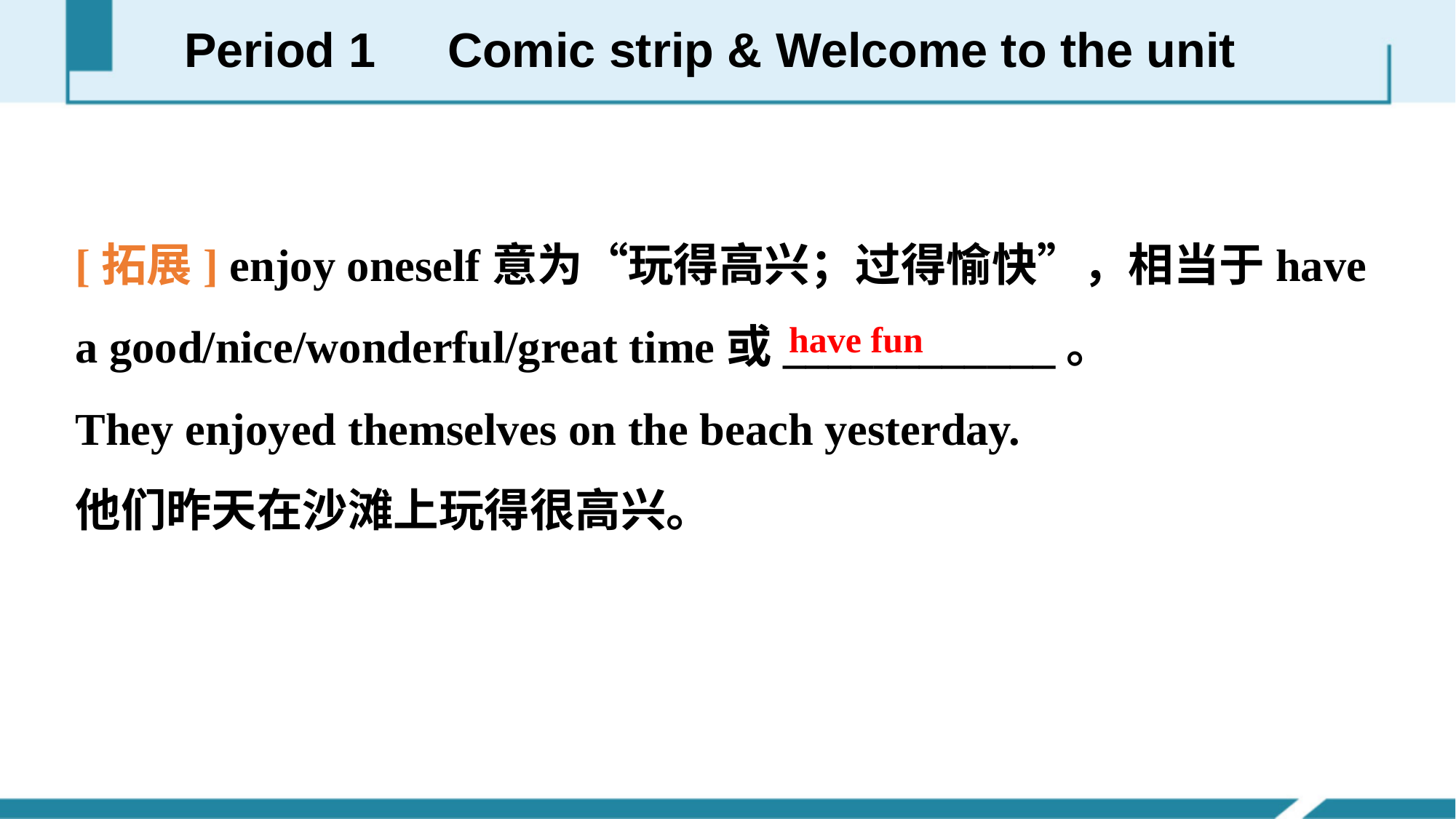

Period 1　Comic strip & Welcome to the unit
[拓展] enjoy oneself意为“玩得高兴；过得愉快”，相当于have a good/nice/wonderful/great time或____________。
They enjoyed themselves on the beach yesterday.
他们昨天在沙滩上玩得很高兴。
have fun